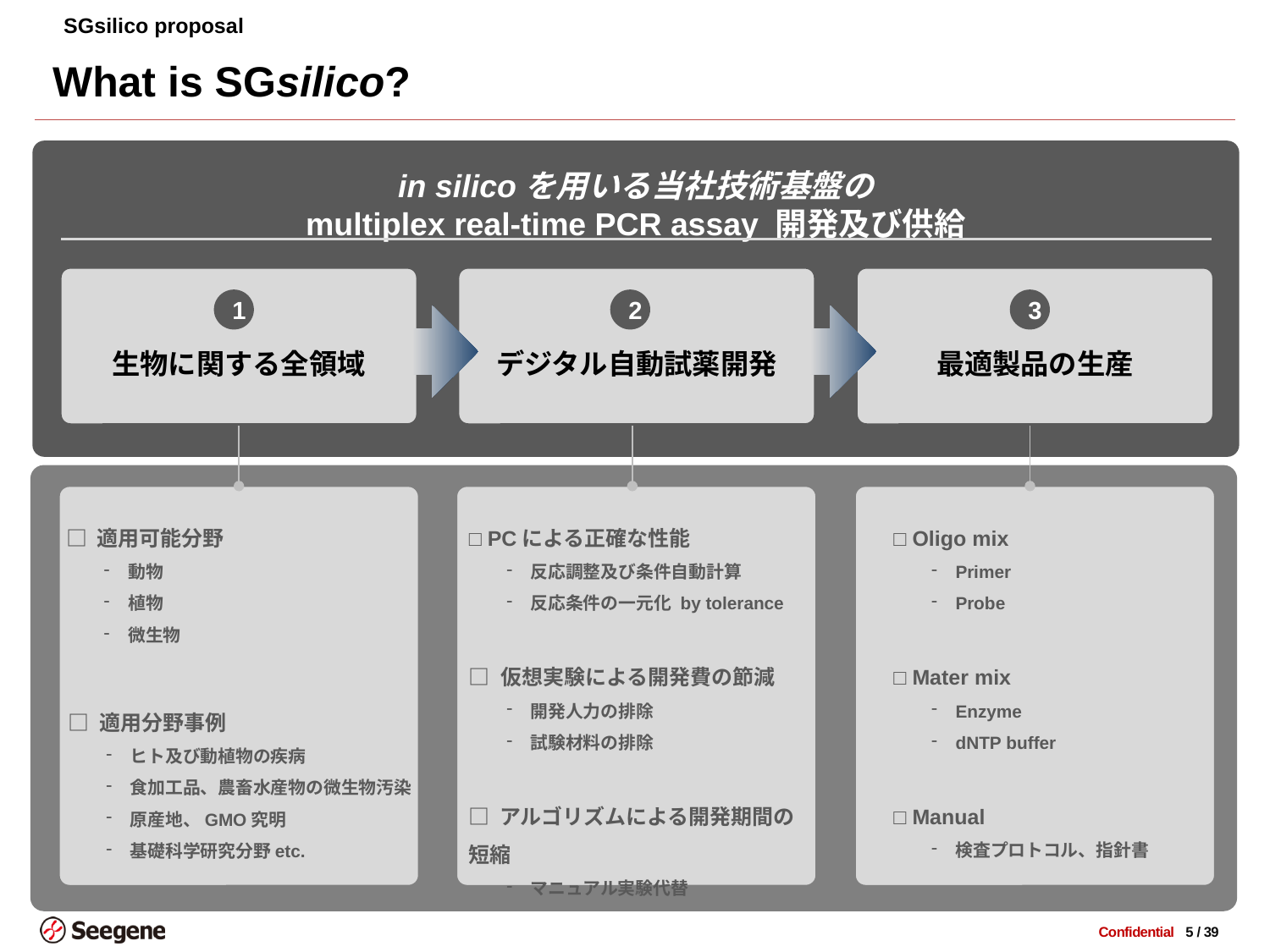

SGsilico proposal
# What is SGsilico?
in silicoを用いる当社技術基盤の
multiplex real-time PCR assay 開発及び供給

生物に関する全領域

デジタル自動試薬開発

最適製品の生産
1
2
3

□ 適用可能分野
動物
植物
微生物
□ PCによる正確な性能
反応調整及び条件自動計算
反応条件の一元化 by tolerance

□ 仮想実験による開発費の節減
開発人力の排除
試験材料の排除

□ アルゴリズムによる開発期間の短縮
マニュアル実験代替
□ Oligo mix
Primer
Probe

□ Mater mix
Enzyme
dNTP buffer

□ Manual
検査プロトコル、指針書
□ 適用分野事例
ヒト及び動植物の疾病
食加工品、農畜水産物の微生物汚染
原産地、GMO究明
基礎科学研究分野etc.